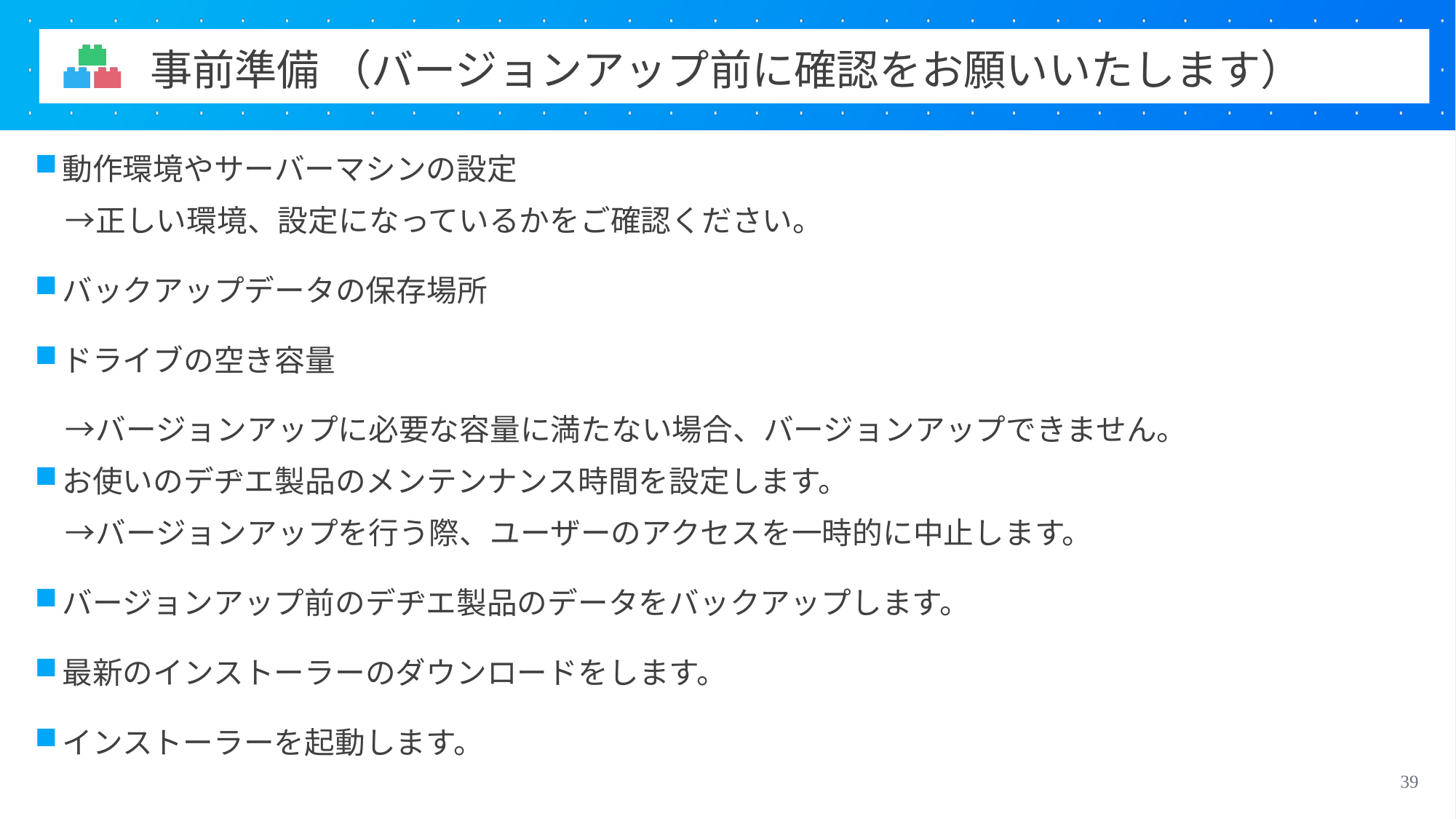

事前準備 （バージョンアップ前に確認をお願いいたします）
動作環境やサーバーマシンの設定
　→正しい環境、設定になっているかをご確認ください。
バックアップデータの保存場所
ドライブの空き容量
　→バージョンアップに必要な容量に満たない場合、バージョンアップできません。
お使いのデヂエ製品のメンテンナンス時間を設定します。
　→バージョンアップを行う際、ユーザーのアクセスを一時的に中止します。
バージョンアップ前のデヂエ製品のデータをバックアップします。
最新のインストーラーのダウンロードをします。
インストーラーを起動します。

39